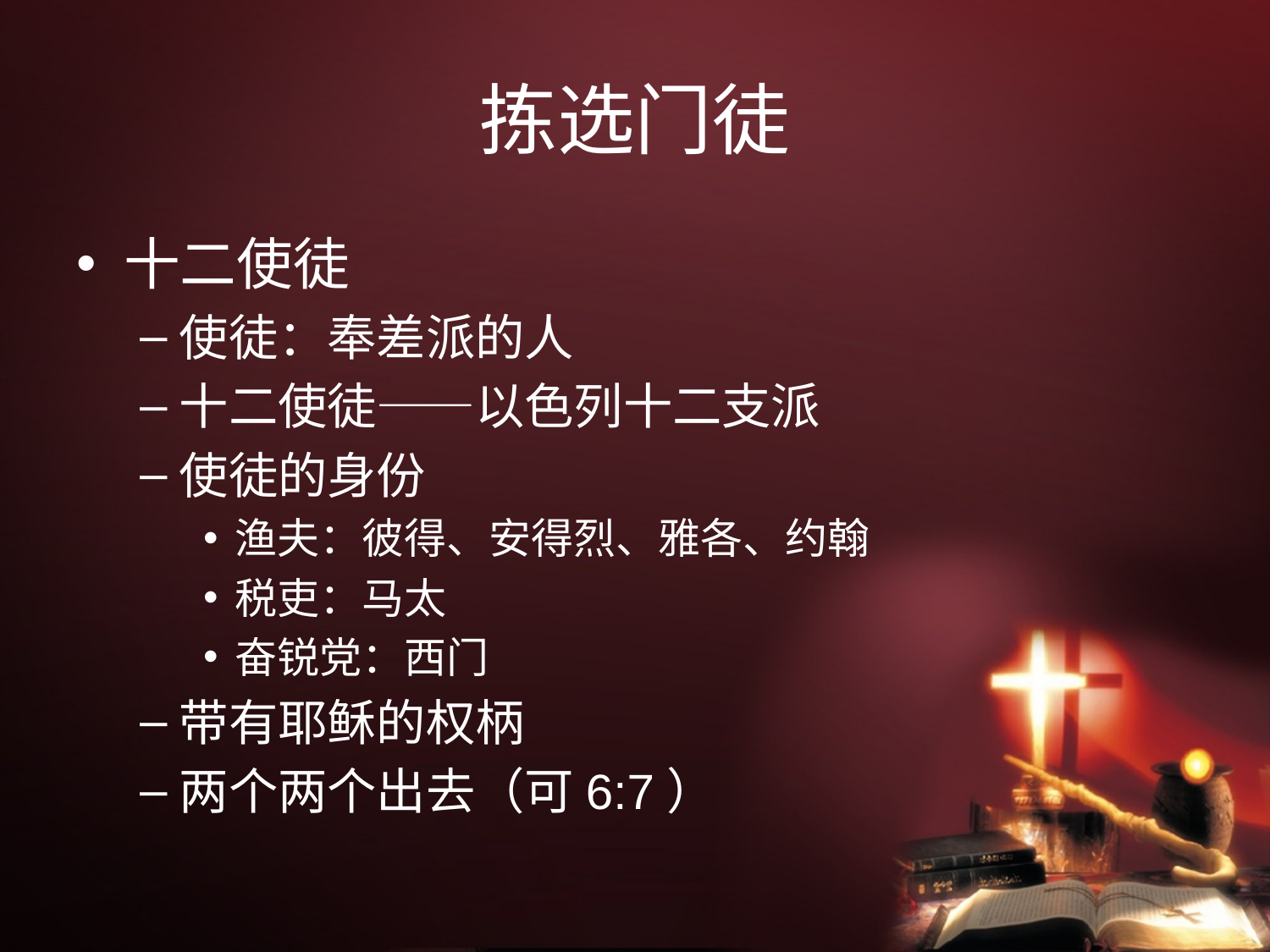

# 拣选门徒
十二使徒
使徒：奉差派的人
十二使徒——以色列十二支派
使徒的身份
渔夫：彼得、安得烈、雅各、约翰
税吏：马太
奋锐党：西门
带有耶稣的权柄
两个两个出去（可6:7）